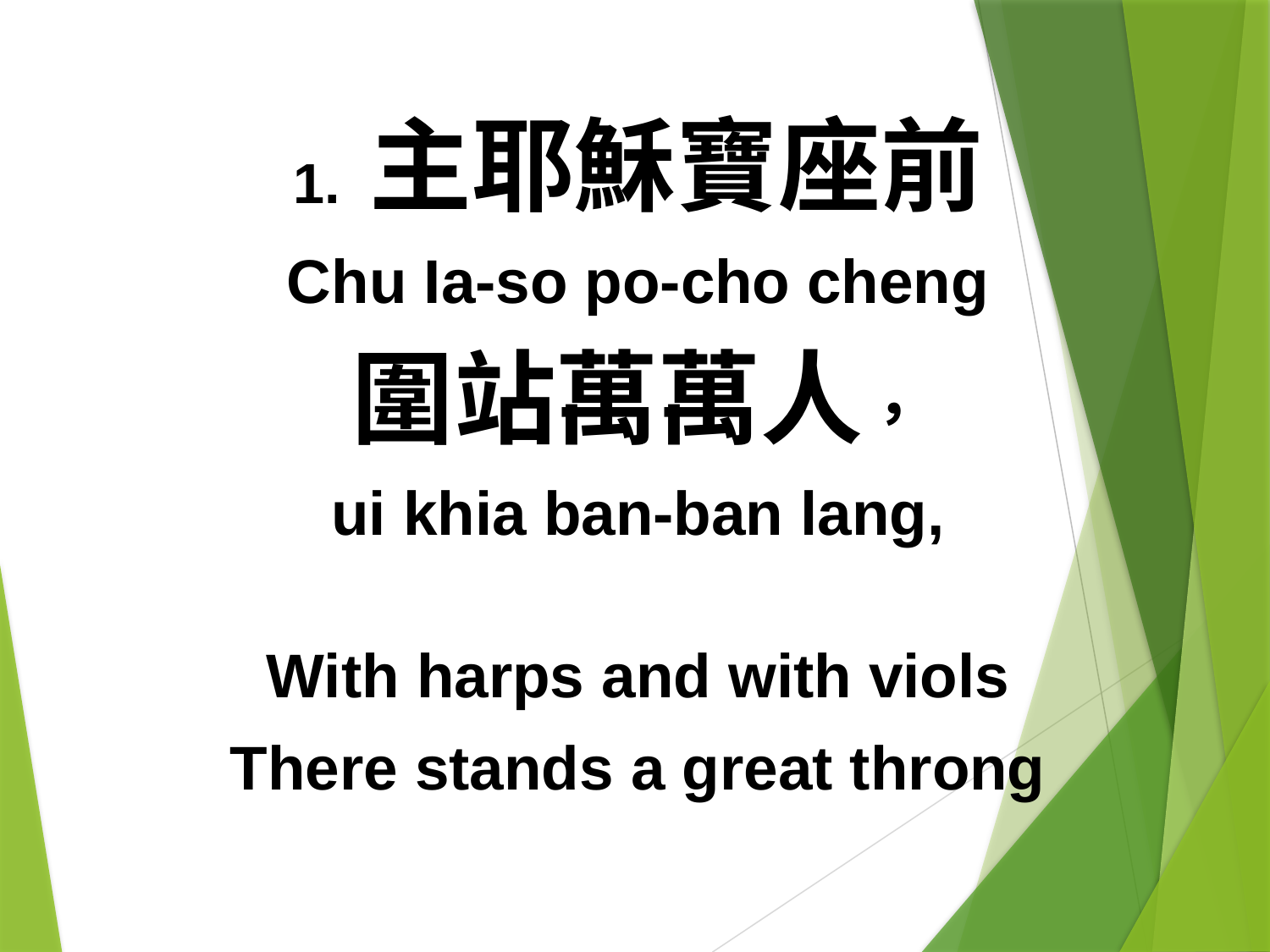

1. 主耶穌寶座前
Chu Ia-so po-cho cheng
圍站萬萬人，
ui khia ban-ban lang,

With harps and with viols
There stands a great throng